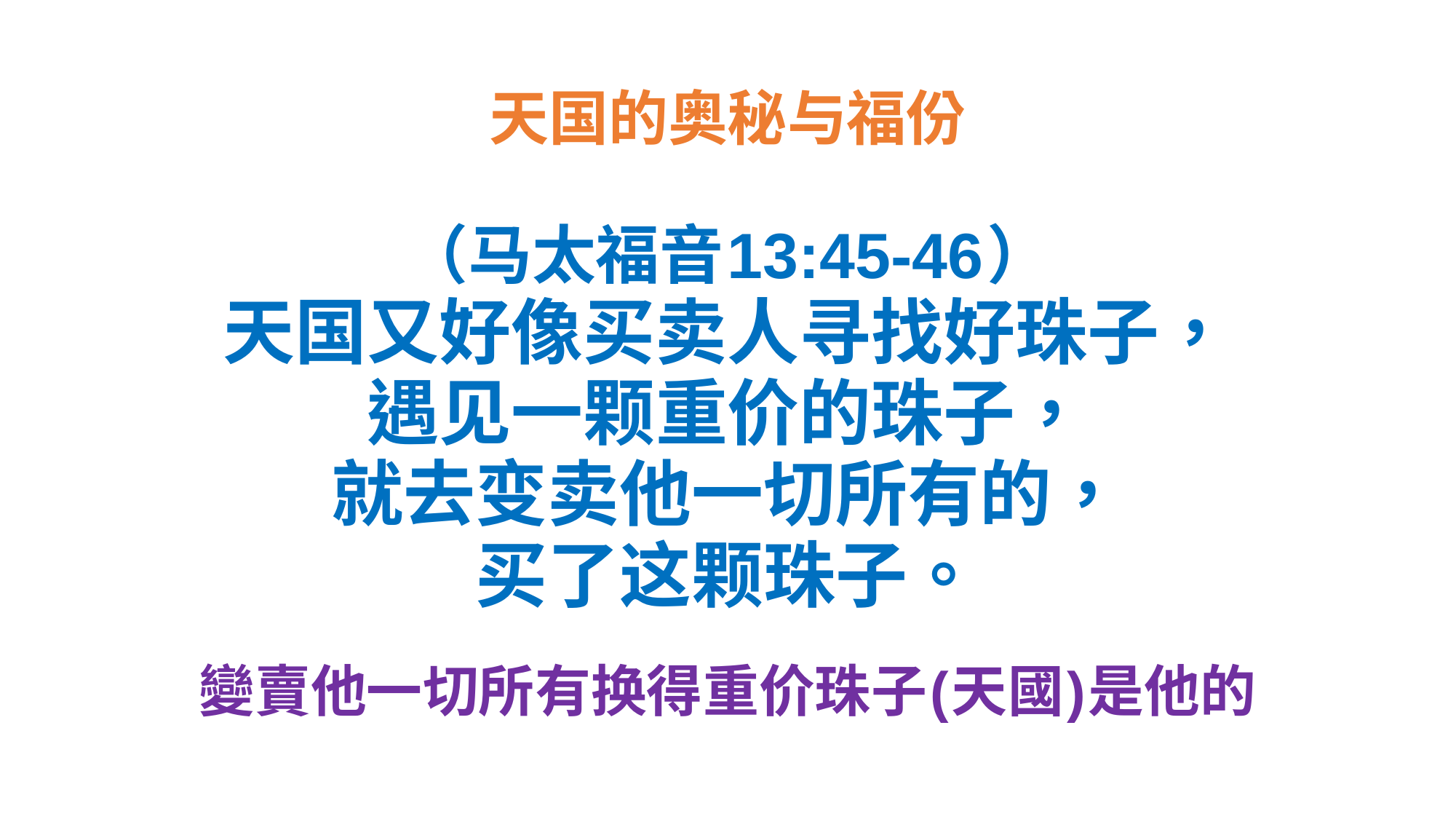

# 天国的奥秘与福份
（马太福音13:45-46）
天国又好像买卖人寻找好珠子，
遇见一颗重价的珠子，
就去变卖他一切所有的，
买了这颗珠子。

變賣他一切所有换得重价珠子(天國)是他的